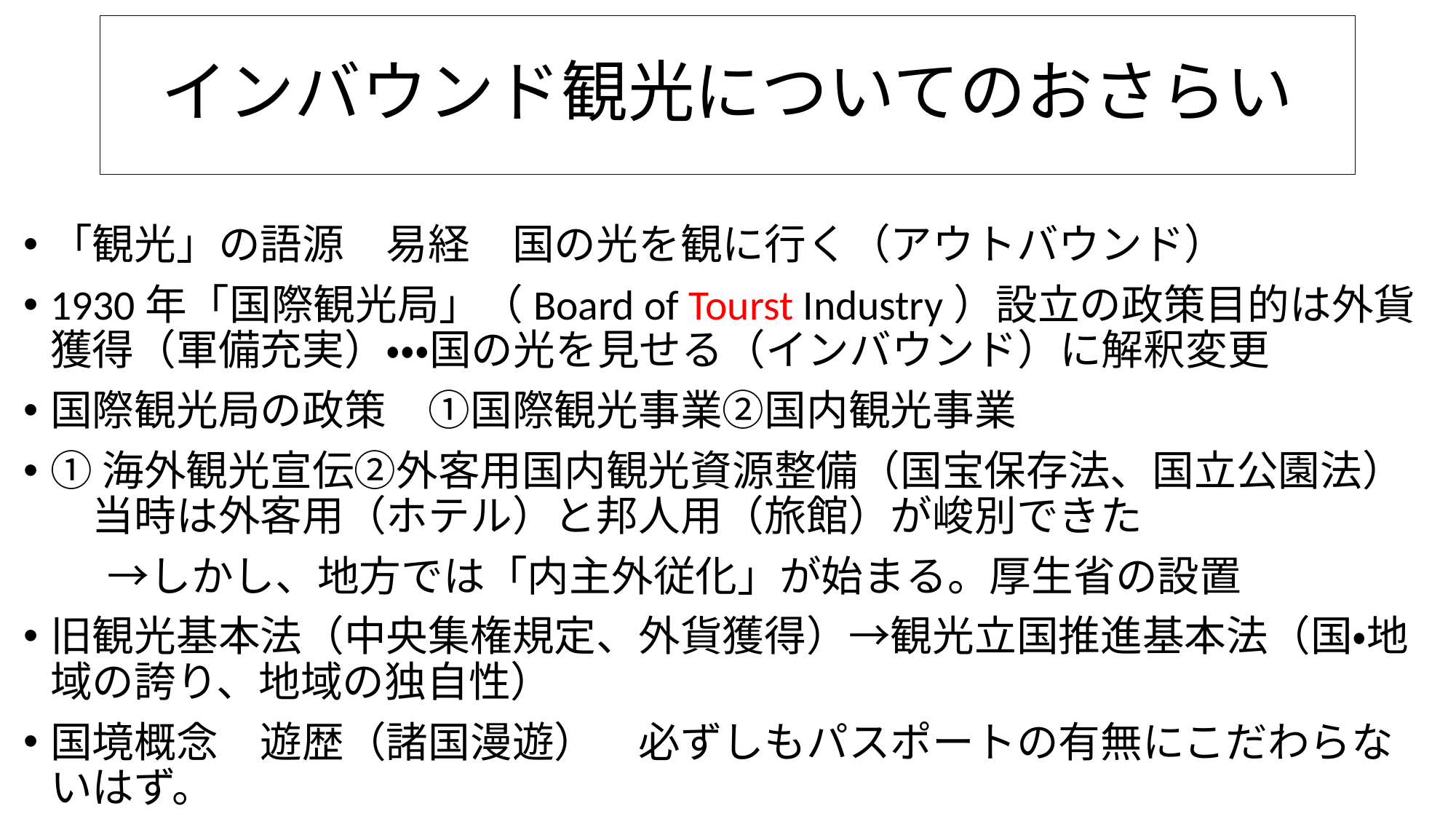

# インバウンド観光についてのおさらい
「観光」の語源　易経　国の光を観に行く（アウトバウンド）
1930年「国際観光局」（Board of Tourst Industry）設立の政策目的は外貨獲得（軍備充実）・・・国の光を見せる（インバウンド）に解釈変更
国際観光局の政策　①国際観光事業②国内観光事業
①海外観光宣伝②外客用国内観光資源整備（国宝保存法、国立公園法）　当時は外客用（ホテル）と邦人用（旅館）が峻別できた
　　→しかし、地方では「内主外従化」が始まる。厚生省の設置
旧観光基本法（中央集権規定、外貨獲得）→観光立国推進基本法（国・地域の誇り、地域の独自性）
国境概念　遊歴（諸国漫遊）　必ずしもパスポートの有無にこだわらないはず。